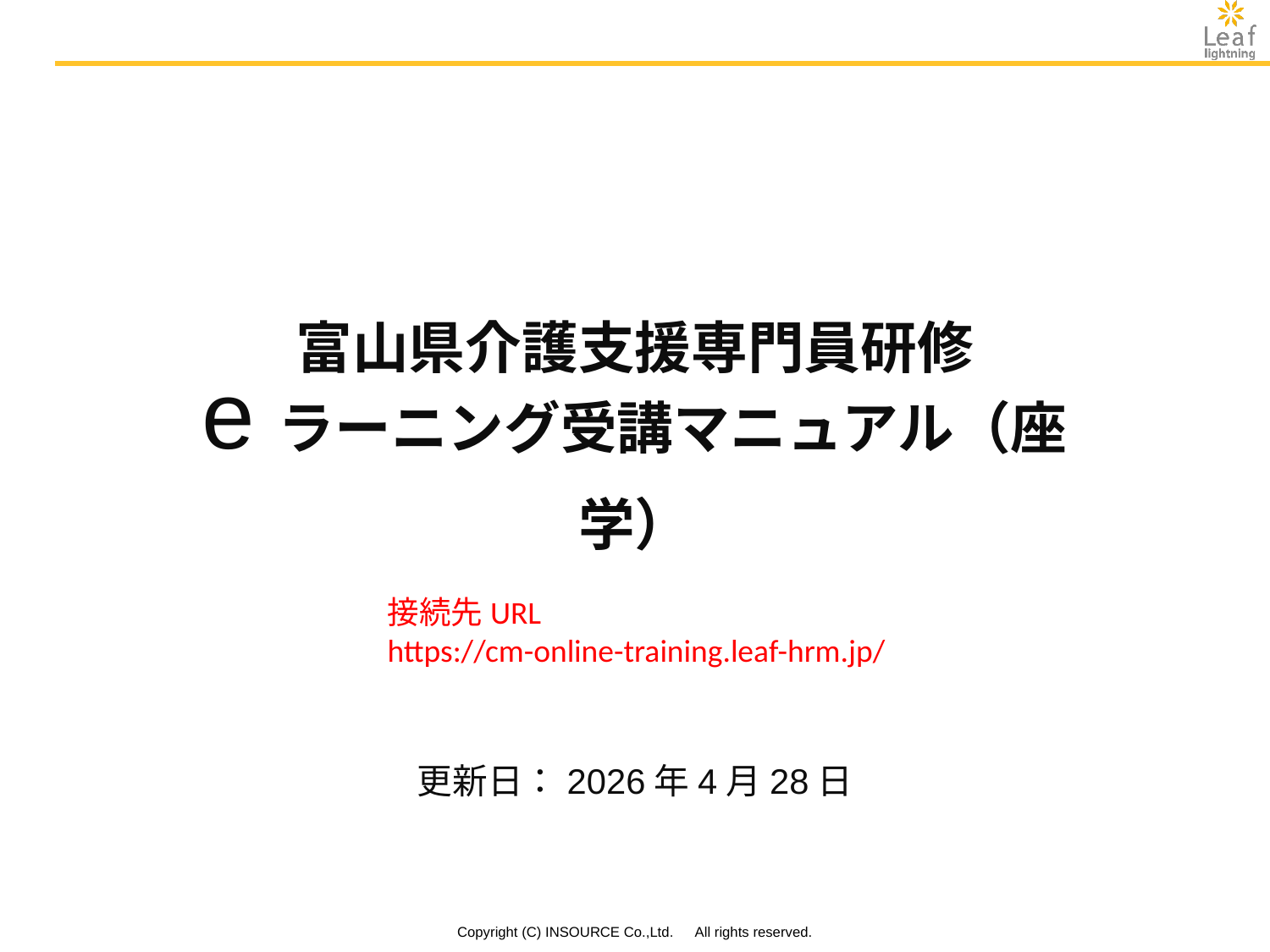

富山県介護支援専門員研修
eラーニング受講マニュアル（座学）

更新日：2026年4月28日
接続先URL
https://cm-online-training.leaf-hrm.jp/